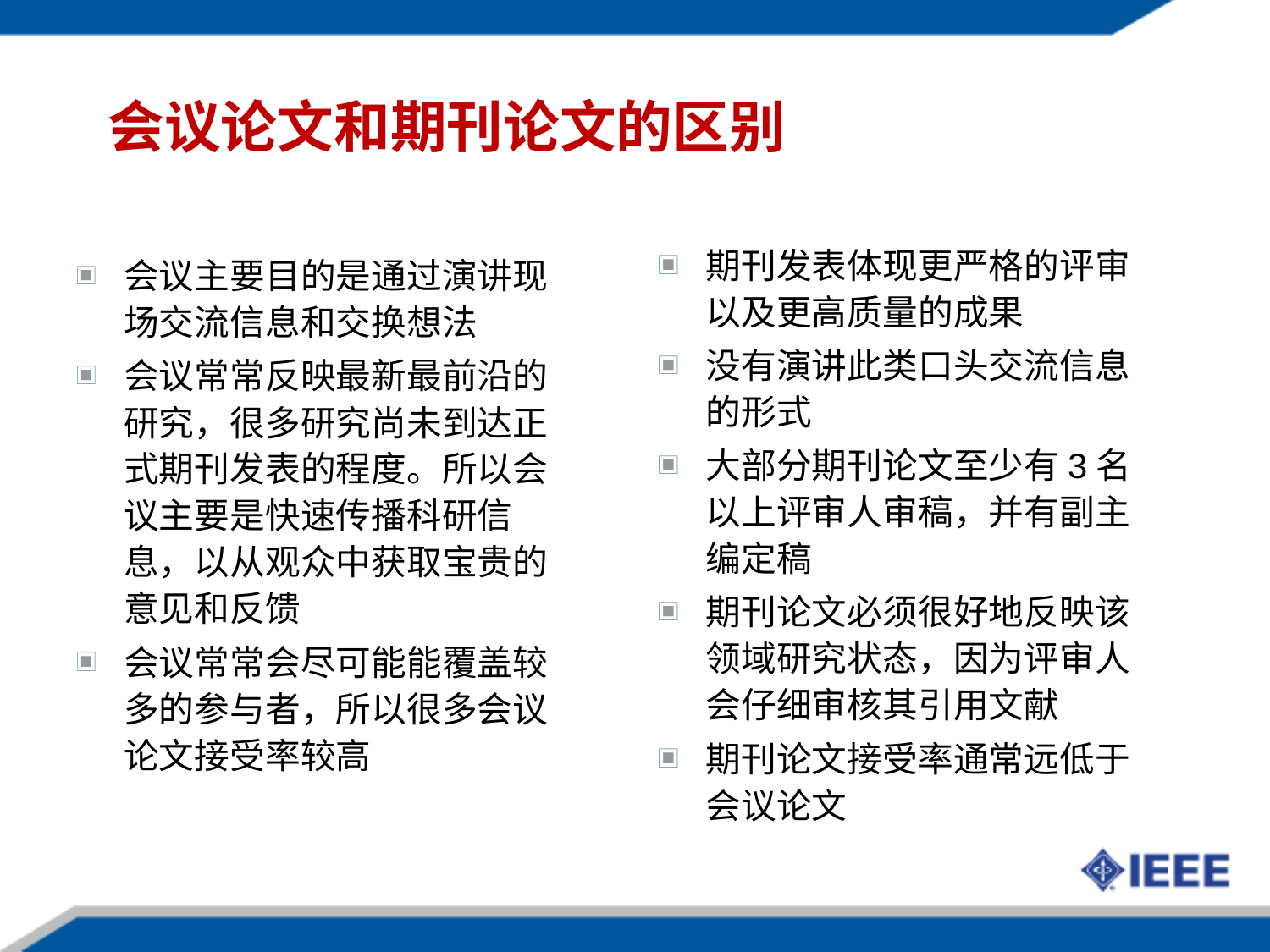

# 会议论文和期刊论文的区别
期刊发表体现更严格的评审以及更高质量的成果
没有演讲此类口头交流信息的形式
大部分期刊论文至少有3名以上评审人审稿，并有副主编定稿
期刊论文必须很好地反映该领域研究状态，因为评审人会仔细审核其引用文献
期刊论文接受率通常远低于会议论文
会议主要目的是通过演讲现场交流信息和交换想法
会议常常反映最新最前沿的研究，很多研究尚未到达正式期刊发表的程度。所以会议主要是快速传播科研信息，以从观众中获取宝贵的意见和反馈
会议常常会尽可能能覆盖较多的参与者，所以很多会议论文接受率较高